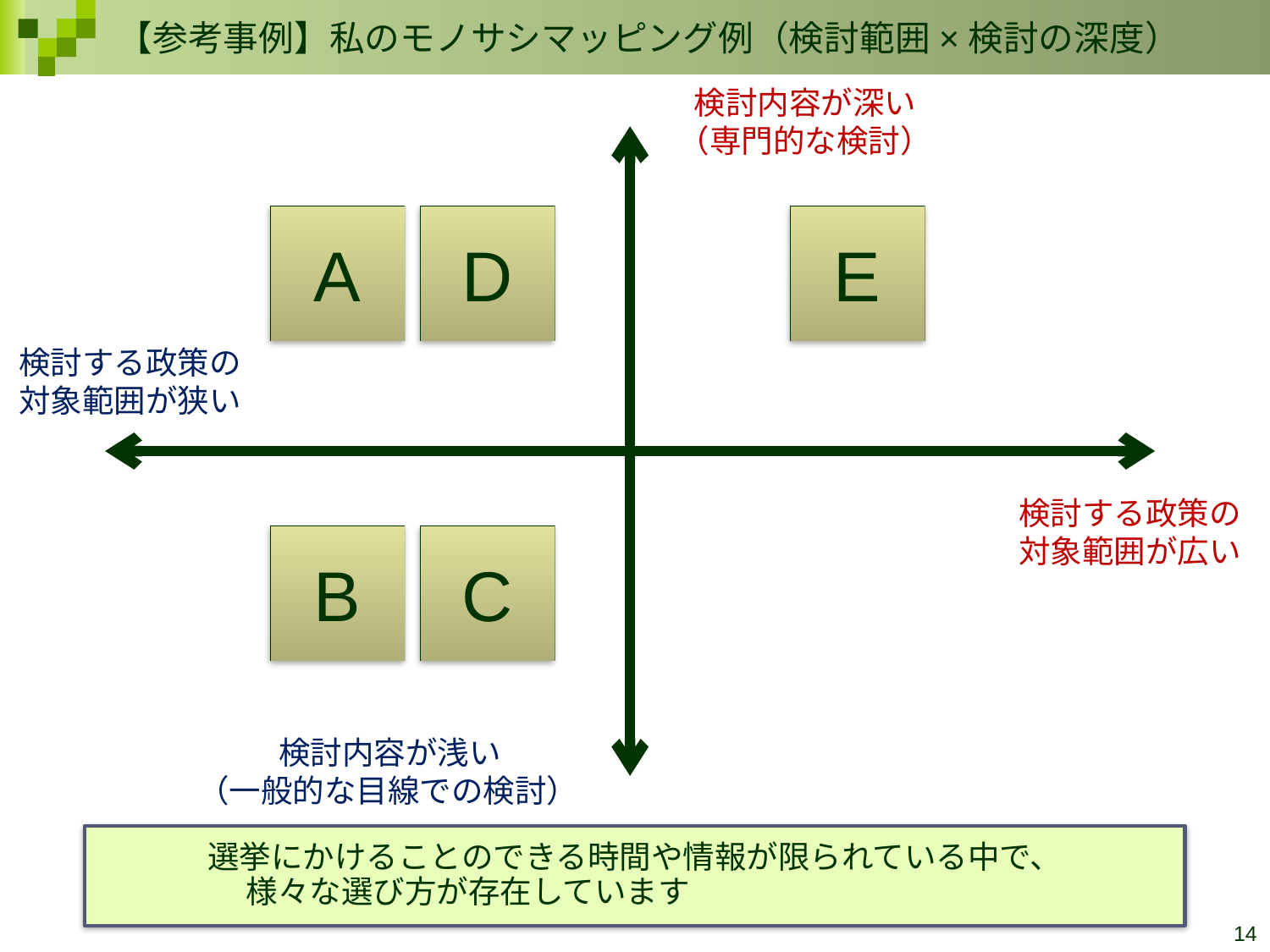

【参考事例】私のモノサシマッピング例（検討範囲×検討の深度）
検討内容が深い
（専門的な検討）
A
D
E
検討する政策の対象範囲が狭い
検討する政策の対象範囲が広い
B
C
検討内容が浅い
（一般的な目線での検討）
選挙にかけることのできる時間や情報が限られている中で、
様々な選び方が存在しています
14